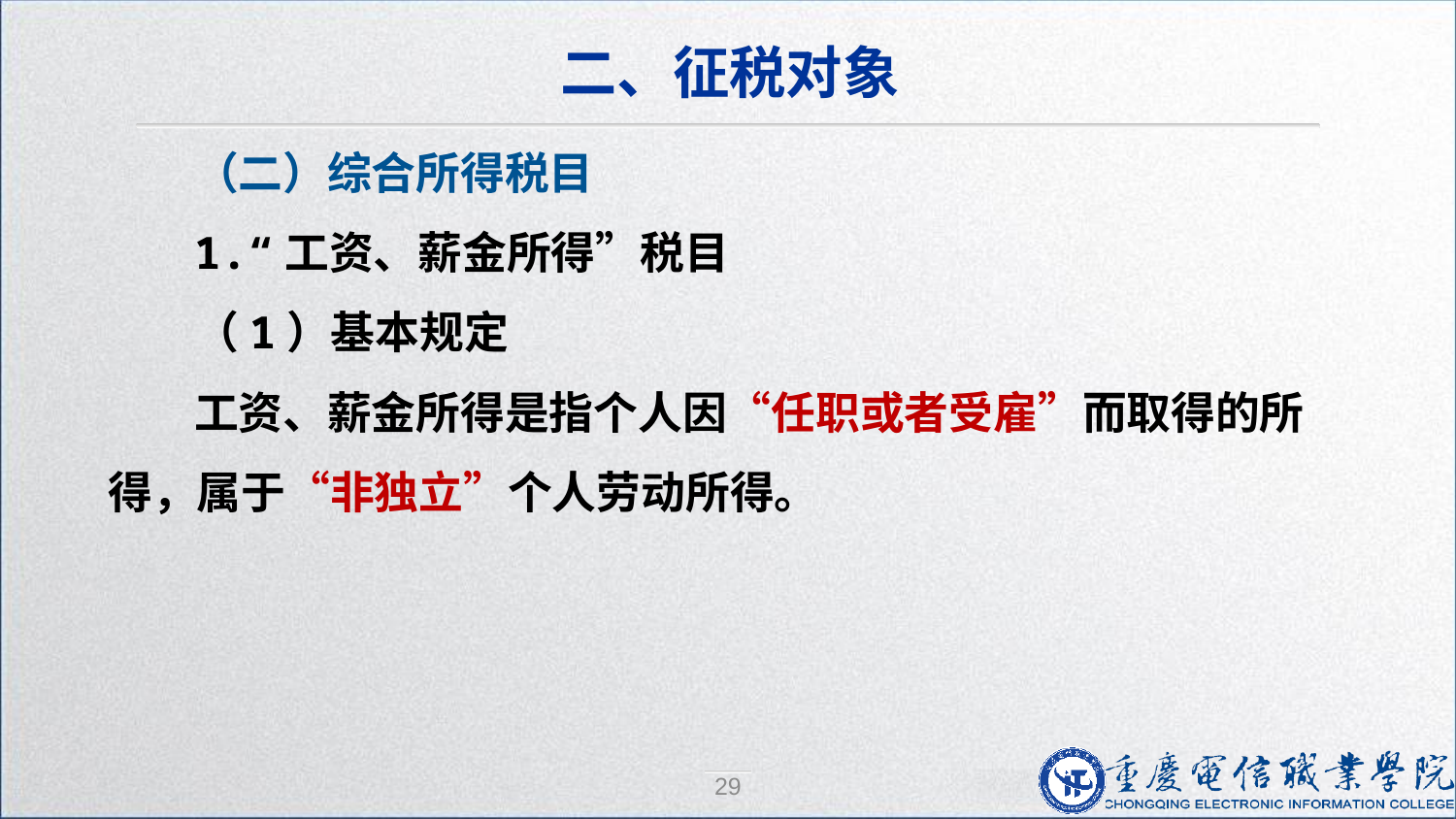

二、征税对象
（二）综合所得税目
1.“工资、薪金所得”税目
（1）基本规定
工资、薪金所得是指个人因“任职或者受雇”而取得的所得，属于“非独立”个人劳动所得。
29